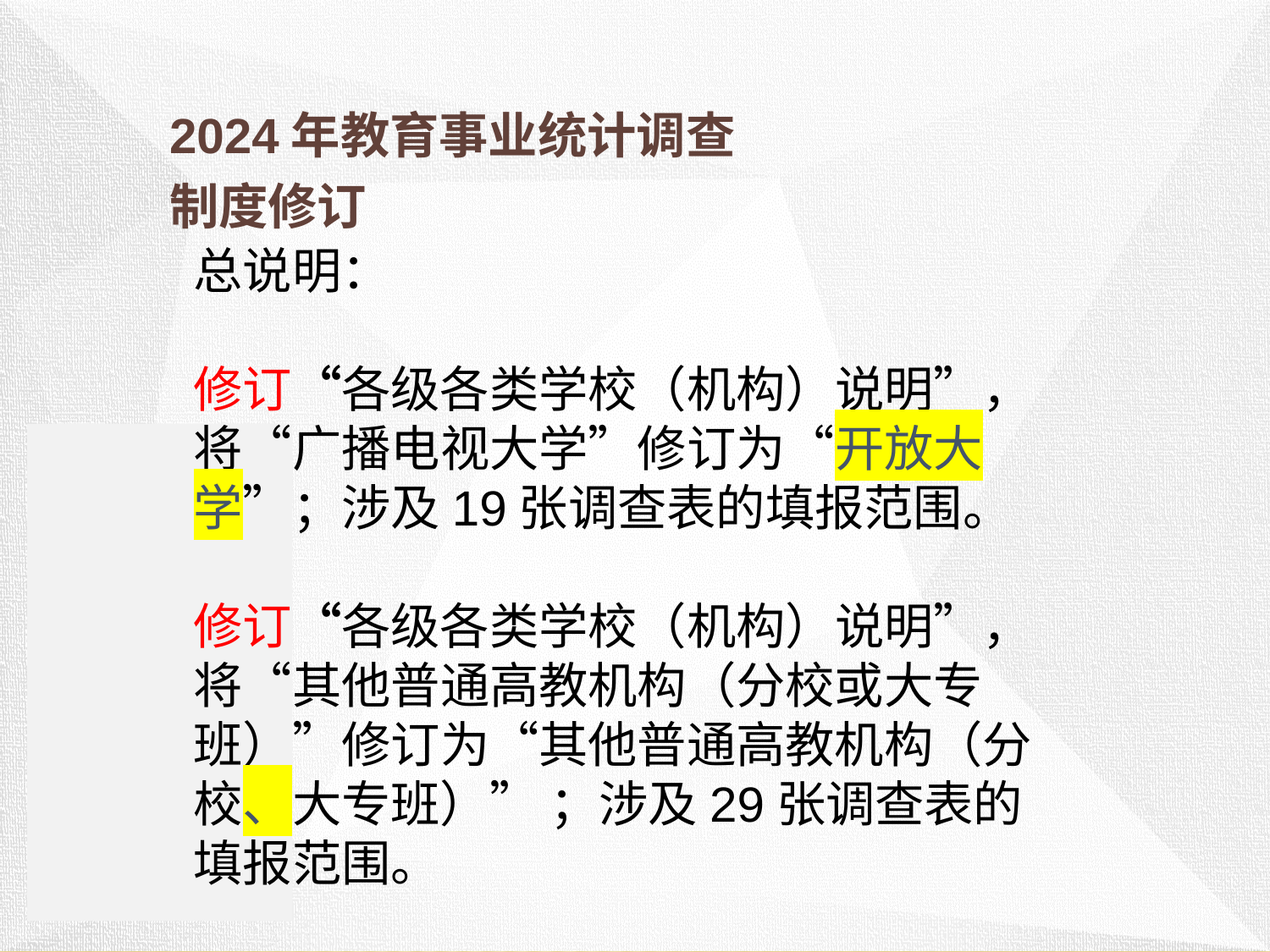

2024年教育事业统计调查制度修订
总说明：

修订“各级各类学校（机构）说明”，将“广播电视大学”修订为“开放大学”；涉及19张调查表的填报范围。

修订“各级各类学校（机构）说明”，将“其他普通高教机构（分校或大专班）”修订为“其他普通高教机构（分校、大专班）” ；涉及29张调查表的填报范围。